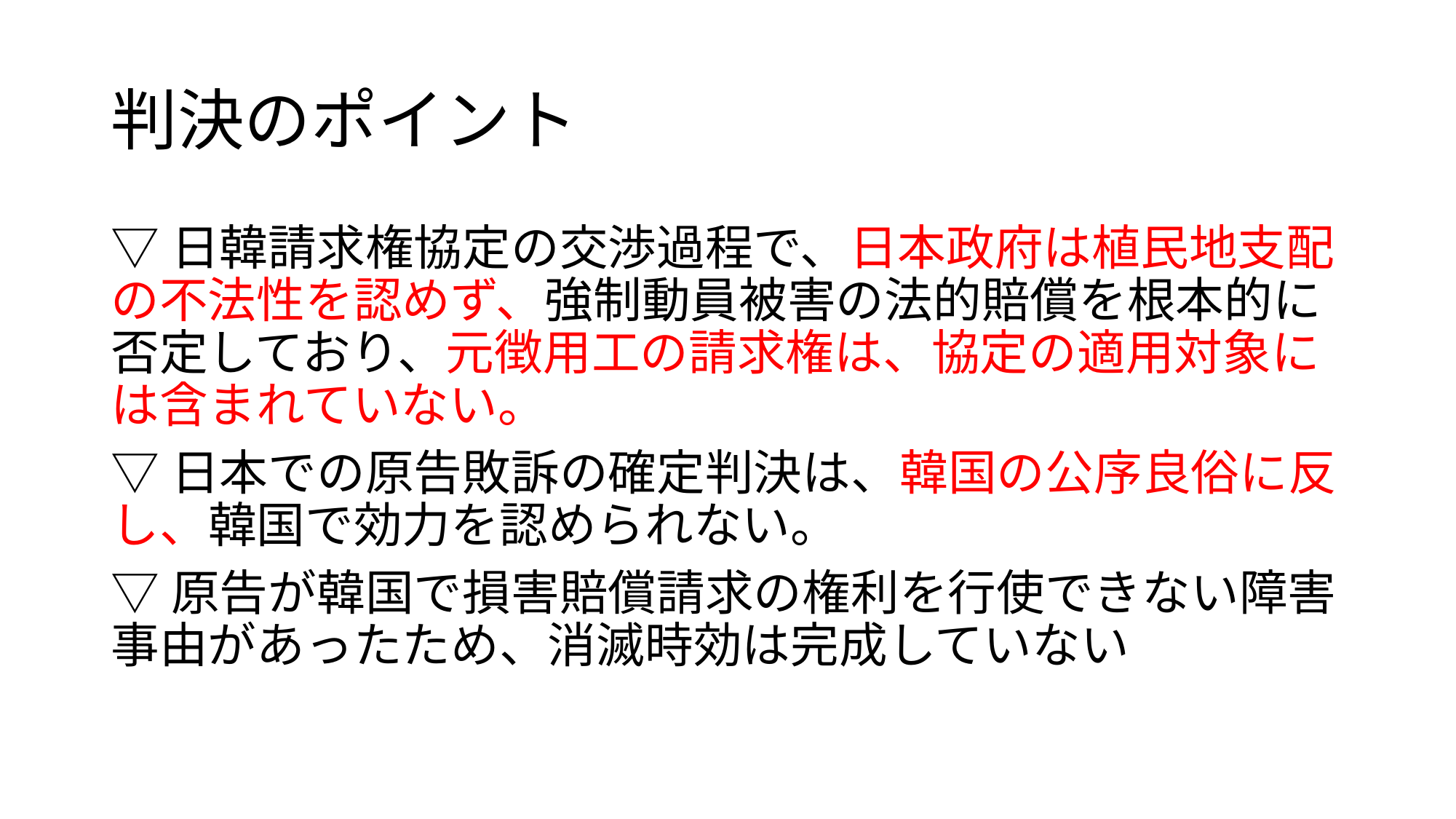

# 判決のポイント
▽日韓請求権協定の交渉過程で、日本政府は植民地支配の不法性を認めず、強制動員被害の法的賠償を根本的に否定しており、元徴用工の請求権は、協定の適用対象には含まれていない。
▽日本での原告敗訴の確定判決は、韓国の公序良俗に反し、韓国で効力を認められない。
▽原告が韓国で損害賠償請求の権利を行使できない障害事由があったため、消滅時効は完成していない